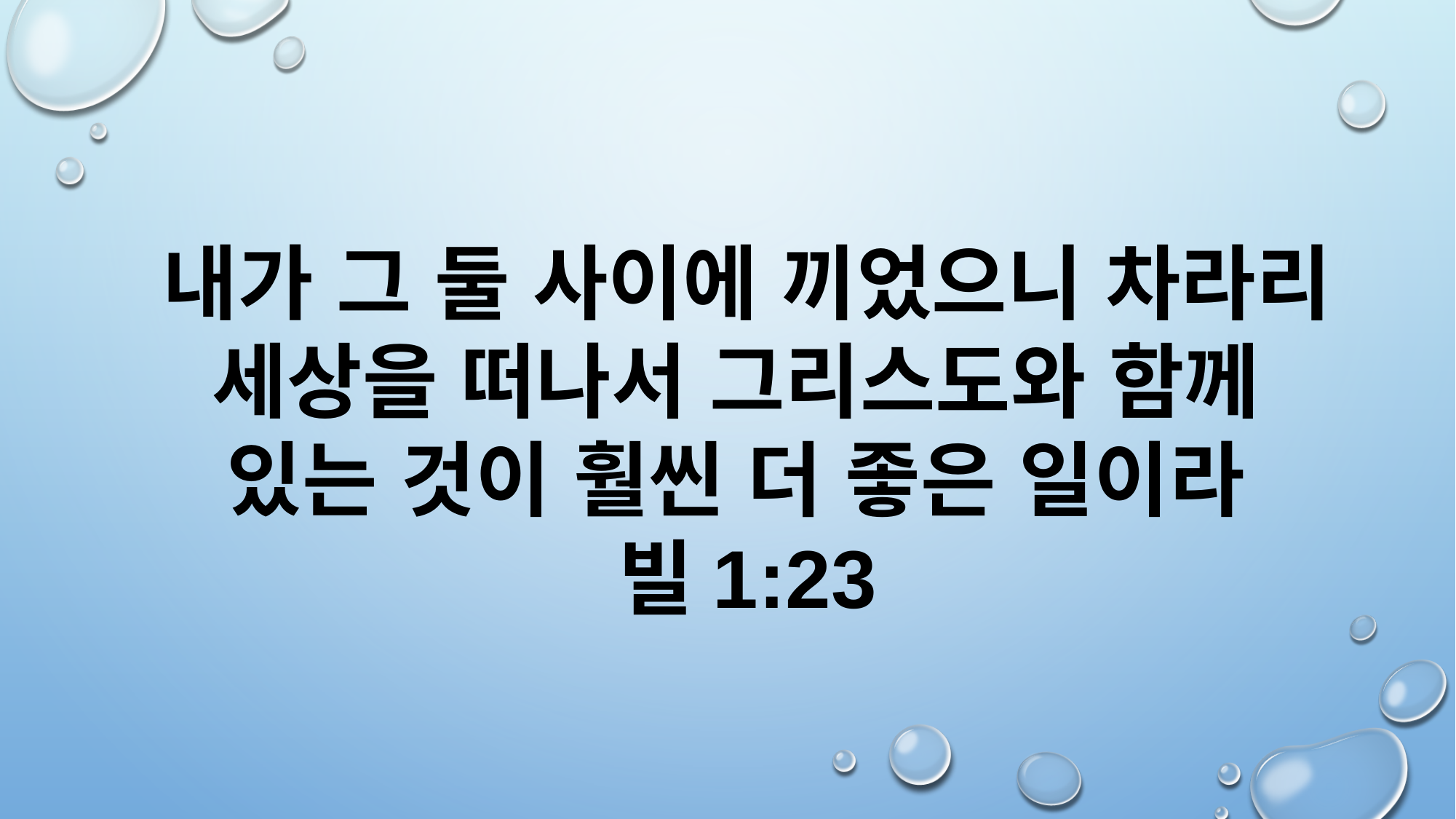

내가 그 둘 사이에 끼었으니 차라리 세상을 떠나서 그리스도와 함께
있는 것이 훨씬 더 좋은 일이라
빌1:23